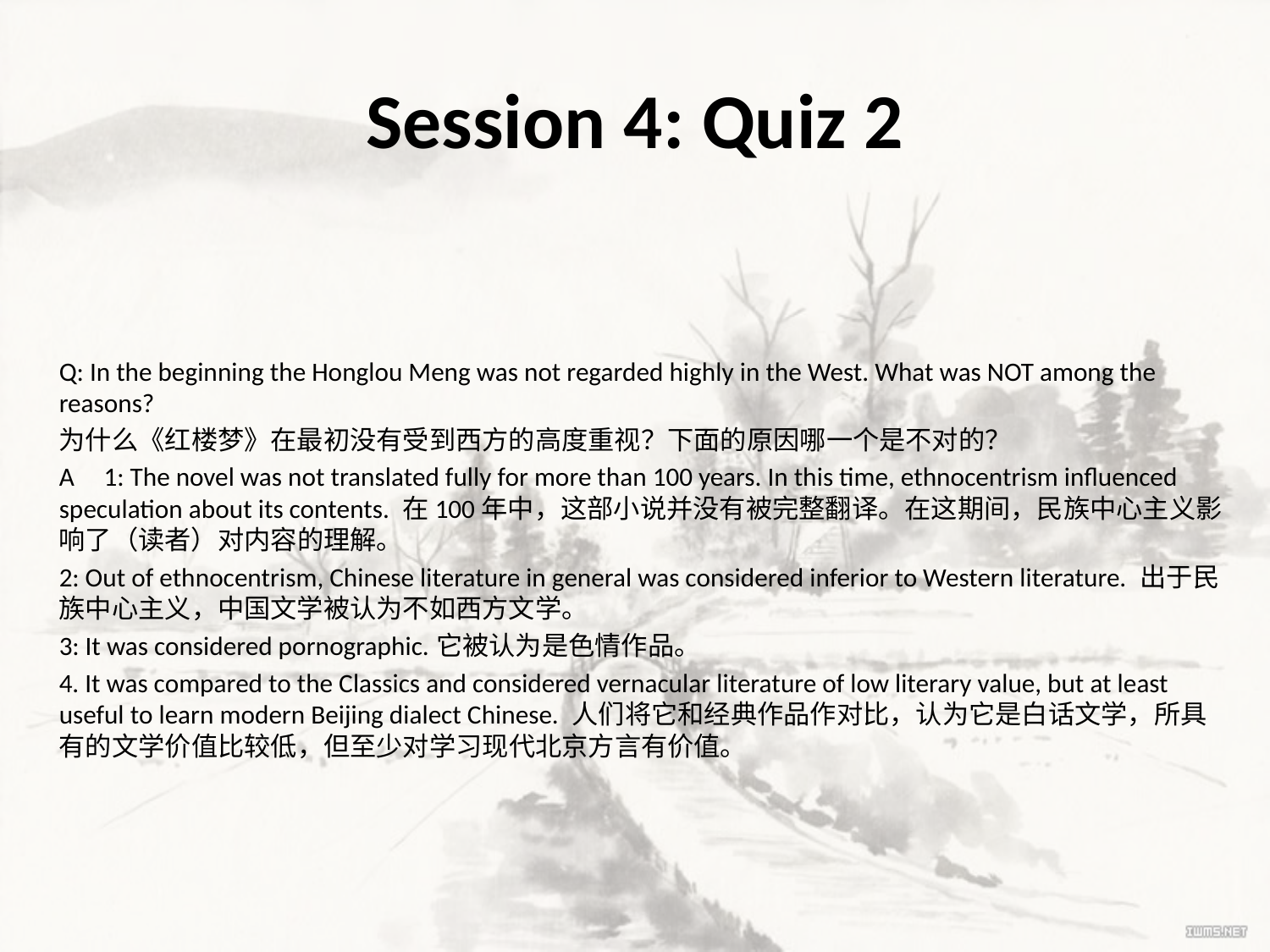

# Session 4: Quiz 2
Q: In the beginning the Honglou Meng was not regarded highly in the West. What was NOT among the reasons?
为什么《红楼梦》在最初没有受到西方的高度重视？下面的原因哪一个是不对的？
A     1: The novel was not translated fully for more than 100 years. In this time, ethnocentrism influenced speculation about its contents. 在100年中，这部小说并没有被完整翻译。在这期间，民族中心主义影响了（读者）对内容的理解。
2: Out of ethnocentrism, Chinese literature in general was considered inferior to Western literature. 出于民族中心主义，中国文学被认为不如西方文学。
3: It was considered pornographic.它被认为是色情作品。
4. It was compared to the Classics and considered vernacular literature of low literary value, but at least useful to learn modern Beijing dialect Chinese. 人们将它和经典作品作对比，认为它是白话文学，所具有的文学价值比较低，但至少对学习现代北京方言有价值。